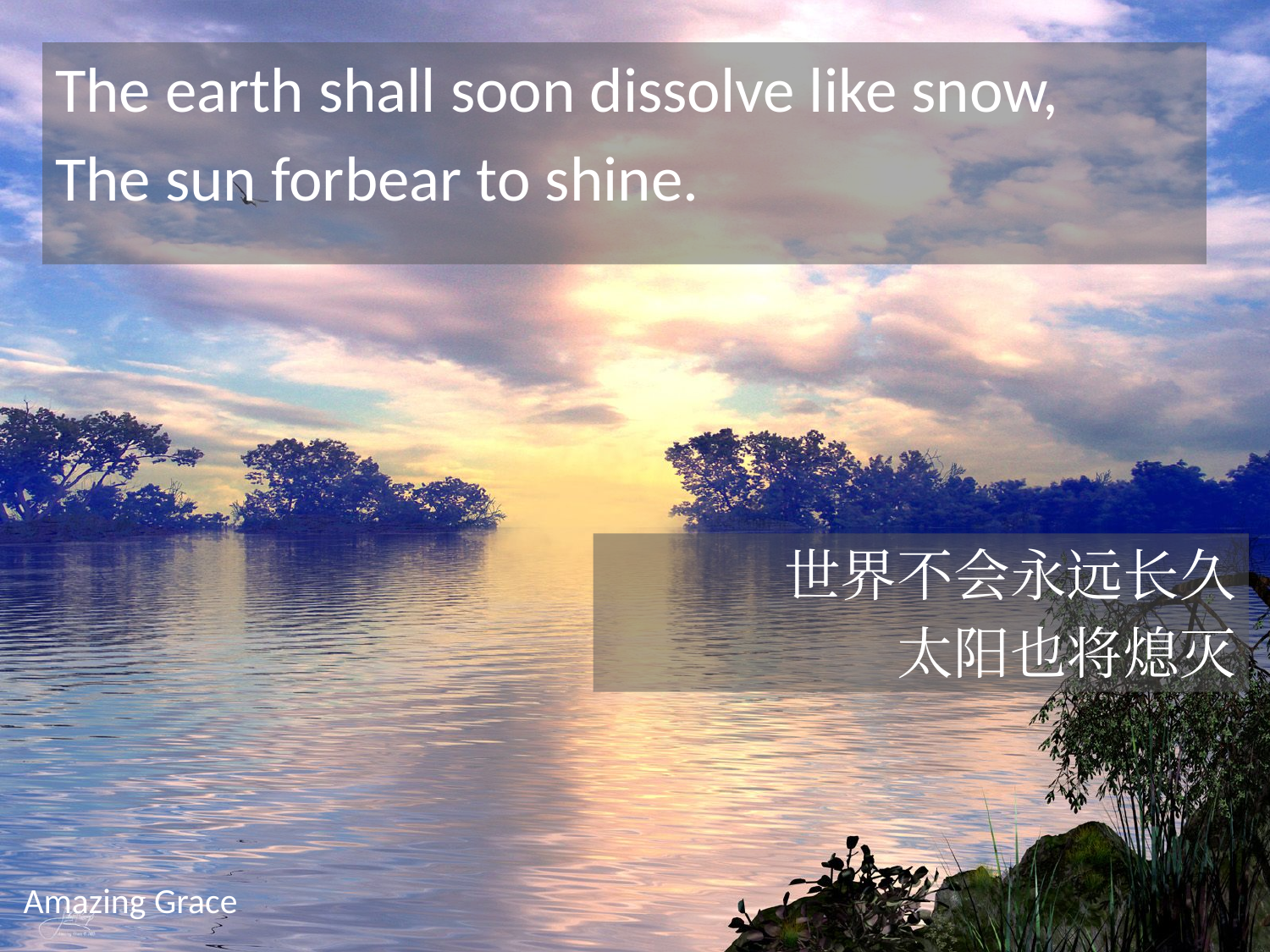

The earth shall soon dissolve like snow,
The sun forbear to shine.
世界不会永远长久
太阳也将熄灭
# Amazing Grace